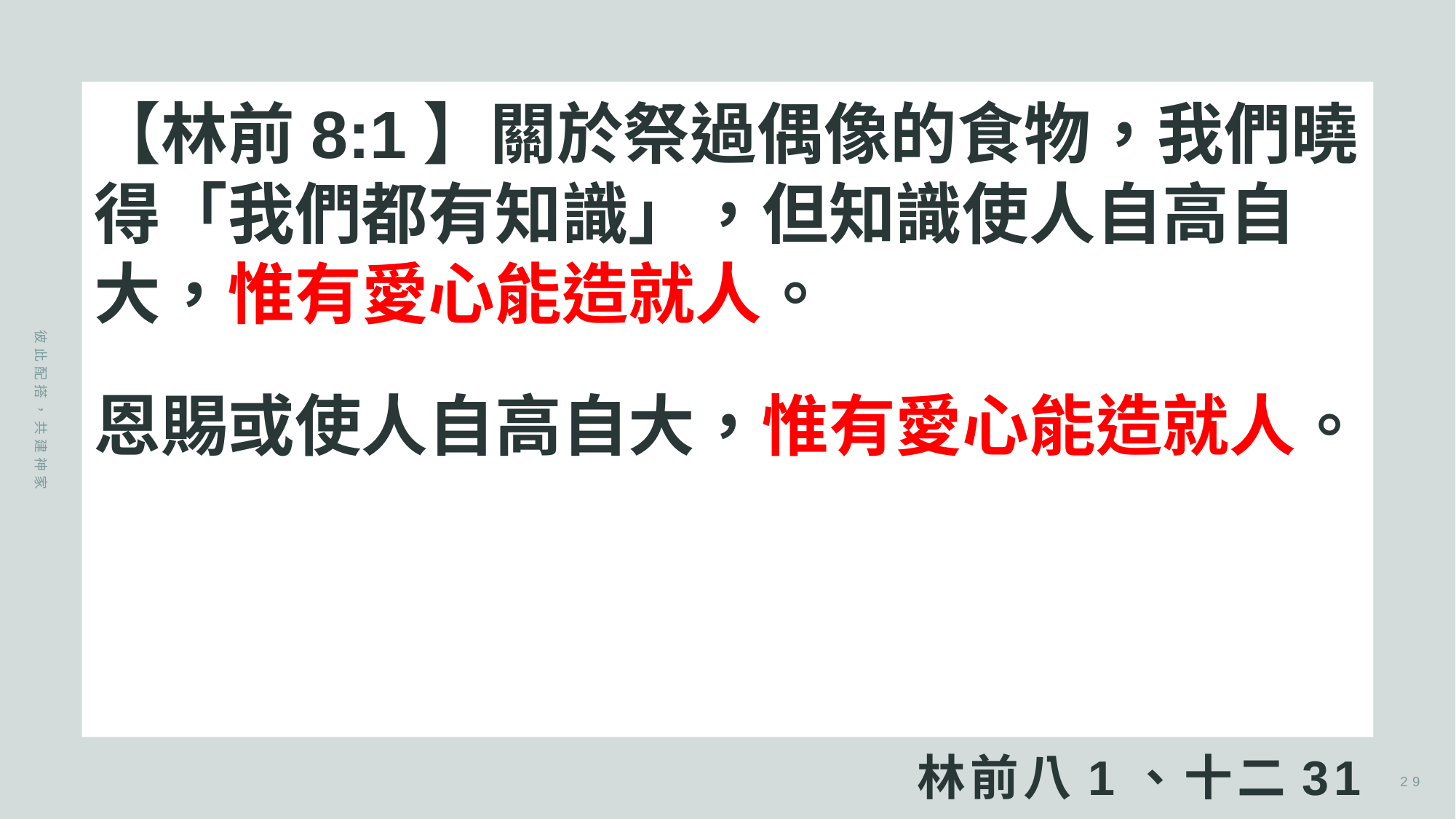

【林前8:1】關於祭過偶像的食物，我們曉得「我們都有知識」，但知識使人自高自大，惟有愛心能造就人。

恩賜或使人自高自大，惟有愛心能造就人。
彼此配搭，共建神家
# 林前八1、十二31
29